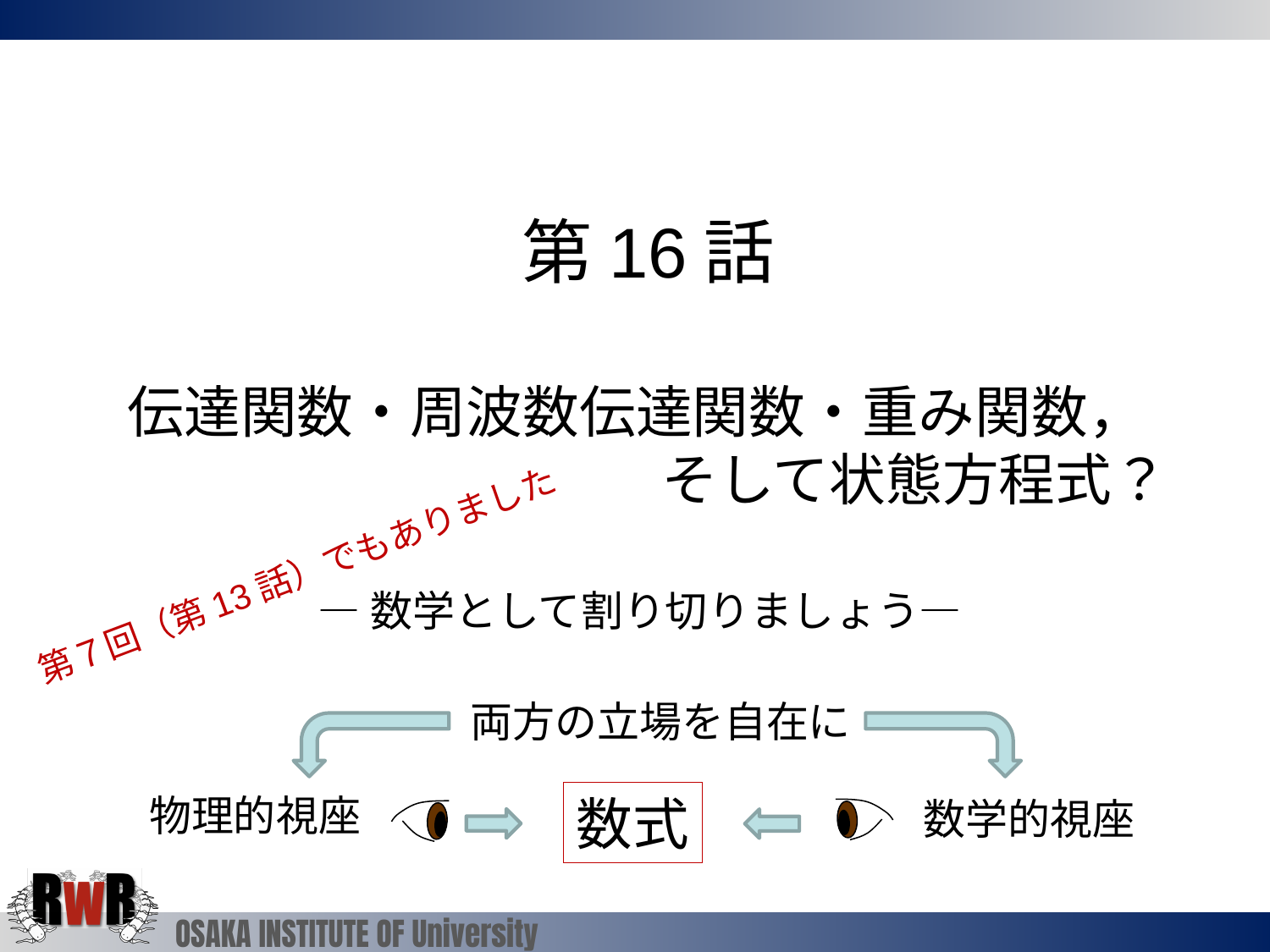

第16話

伝達関数・周波数伝達関数・重み関数，
                                         そして状態方程式？
第７回（第13話）でもありました
—数学として割り切りましょう—

両方の立場を自在に
物理的視座

数式
数学的視座